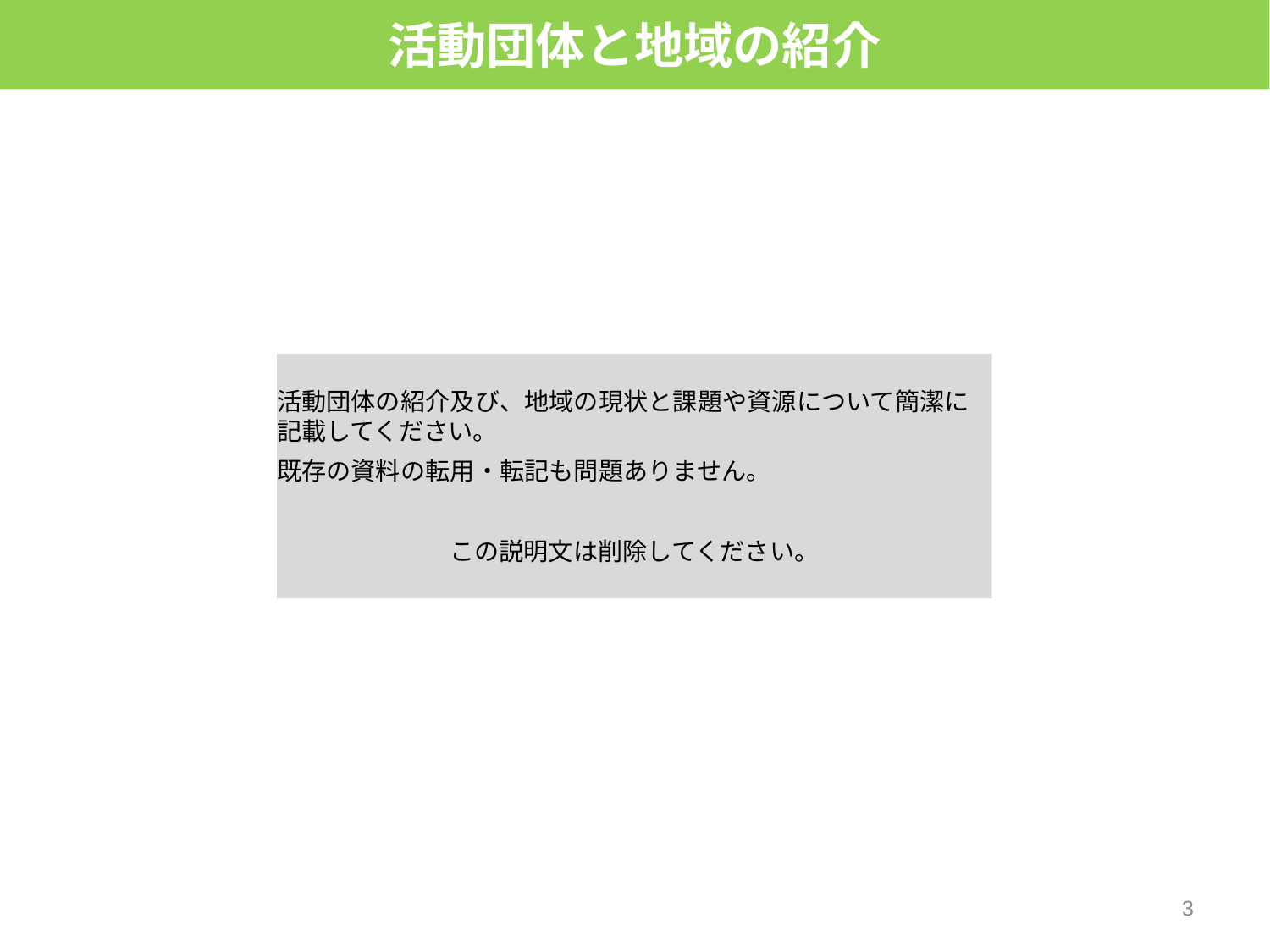

活動団体と地域の紹介
活動団体の紹介及び、地域の現状と課題や資源について簡潔に記載してください。
既存の資料の転用・転記も問題ありません。

この説明文は削除してください。
3